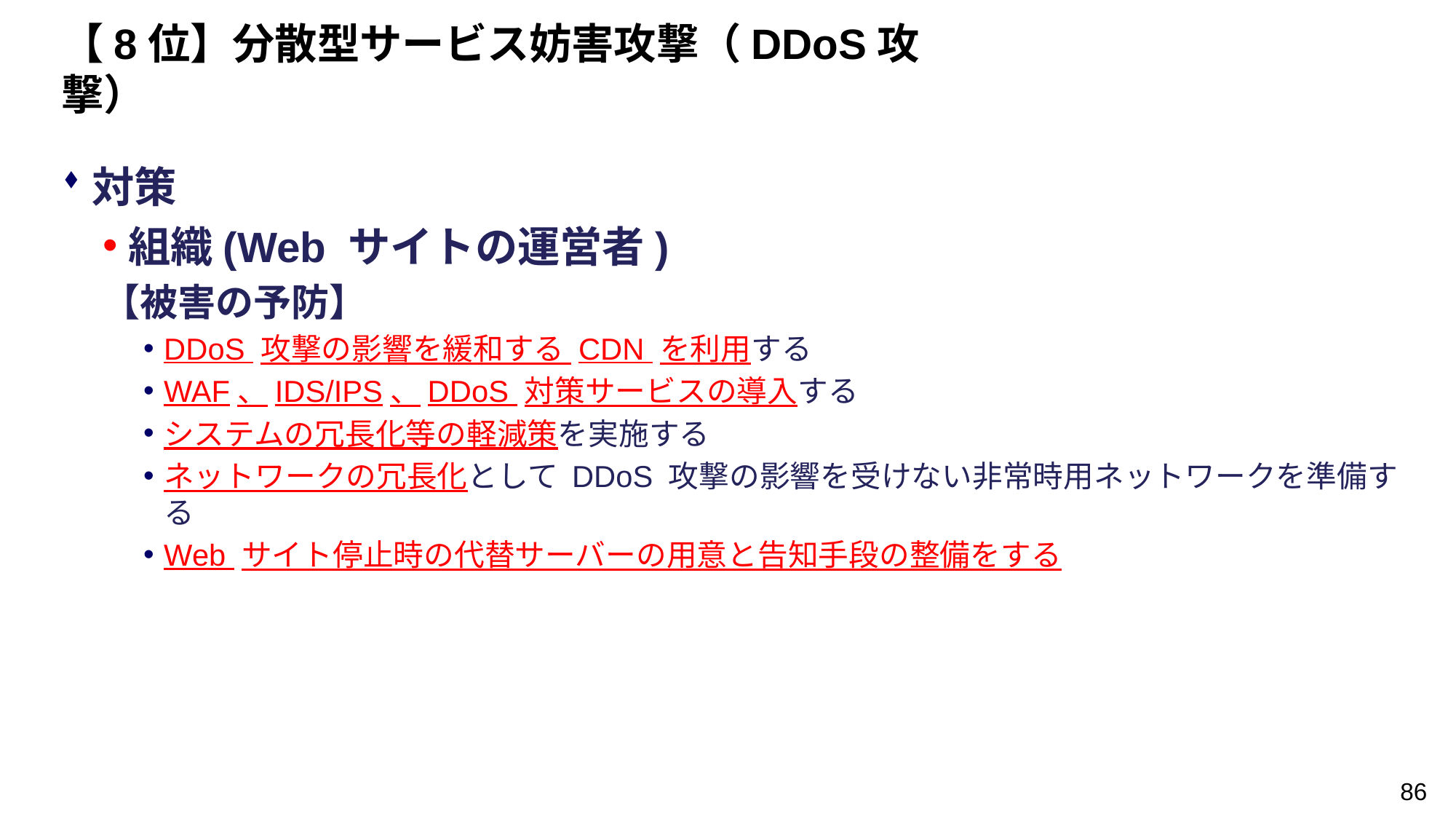

【8位】分散型サービス妨害攻撃（DDoS攻撃）
対策
組織(Web サイトの運営者)
【被害の予防】
DDoS 攻撃の影響を緩和する CDN を利用する
WAF、IDS/IPS、DDoS 対策サービスの導入する
システムの冗長化等の軽減策を実施する
ネットワークの冗長化として DDoS 攻撃の影響を受けない非常時用ネットワークを準備する
Web サイト停止時の代替サーバーの用意と告知手段の整備をする
86